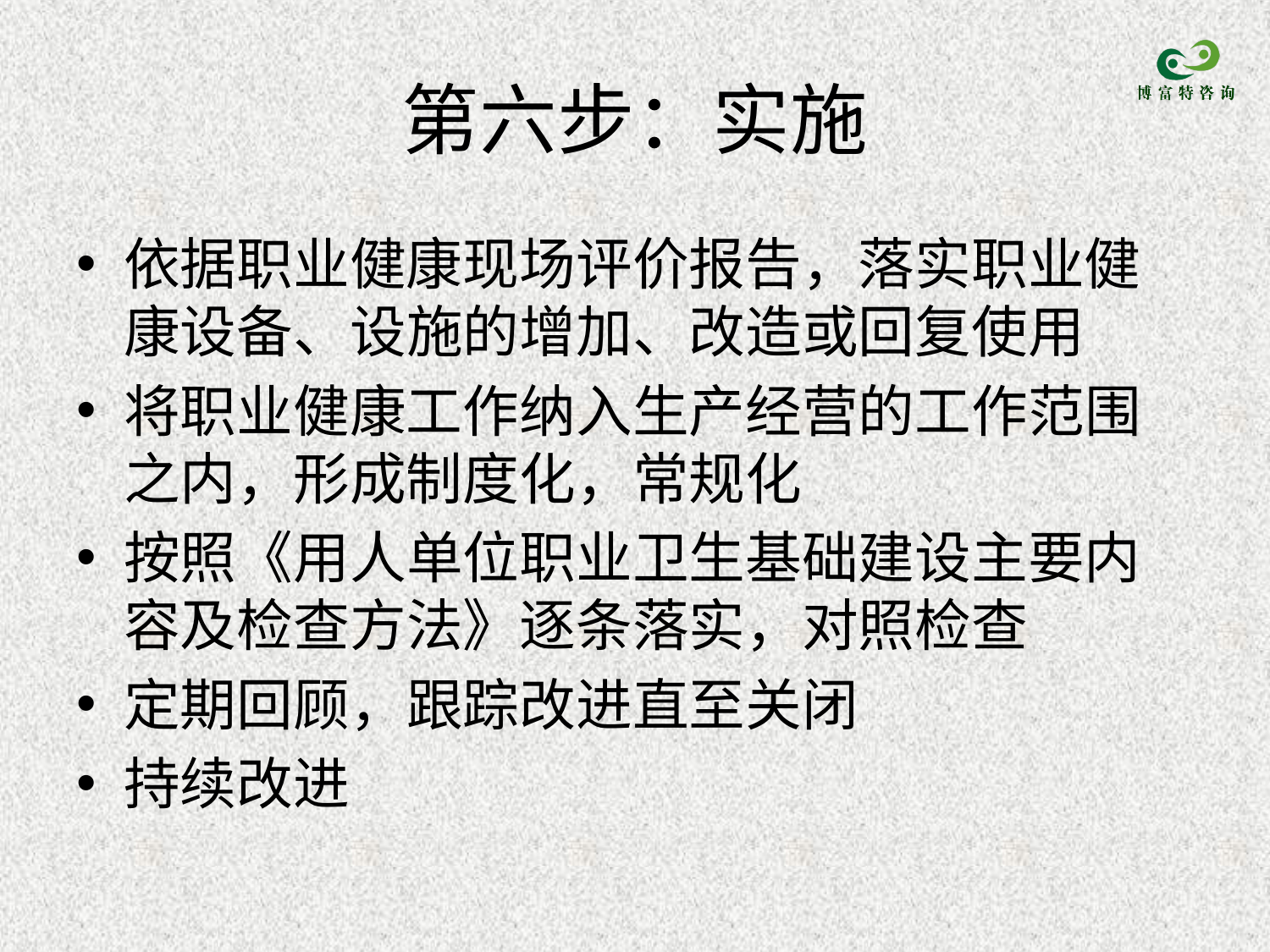

# 第六步：实施
依据职业健康现场评价报告，落实职业健康设备、设施的增加、改造或回复使用
将职业健康工作纳入生产经营的工作范围之内，形成制度化，常规化
按照《用人单位职业卫生基础建设主要内容及检查方法》逐条落实，对照检查
定期回顾，跟踪改进直至关闭
持续改进